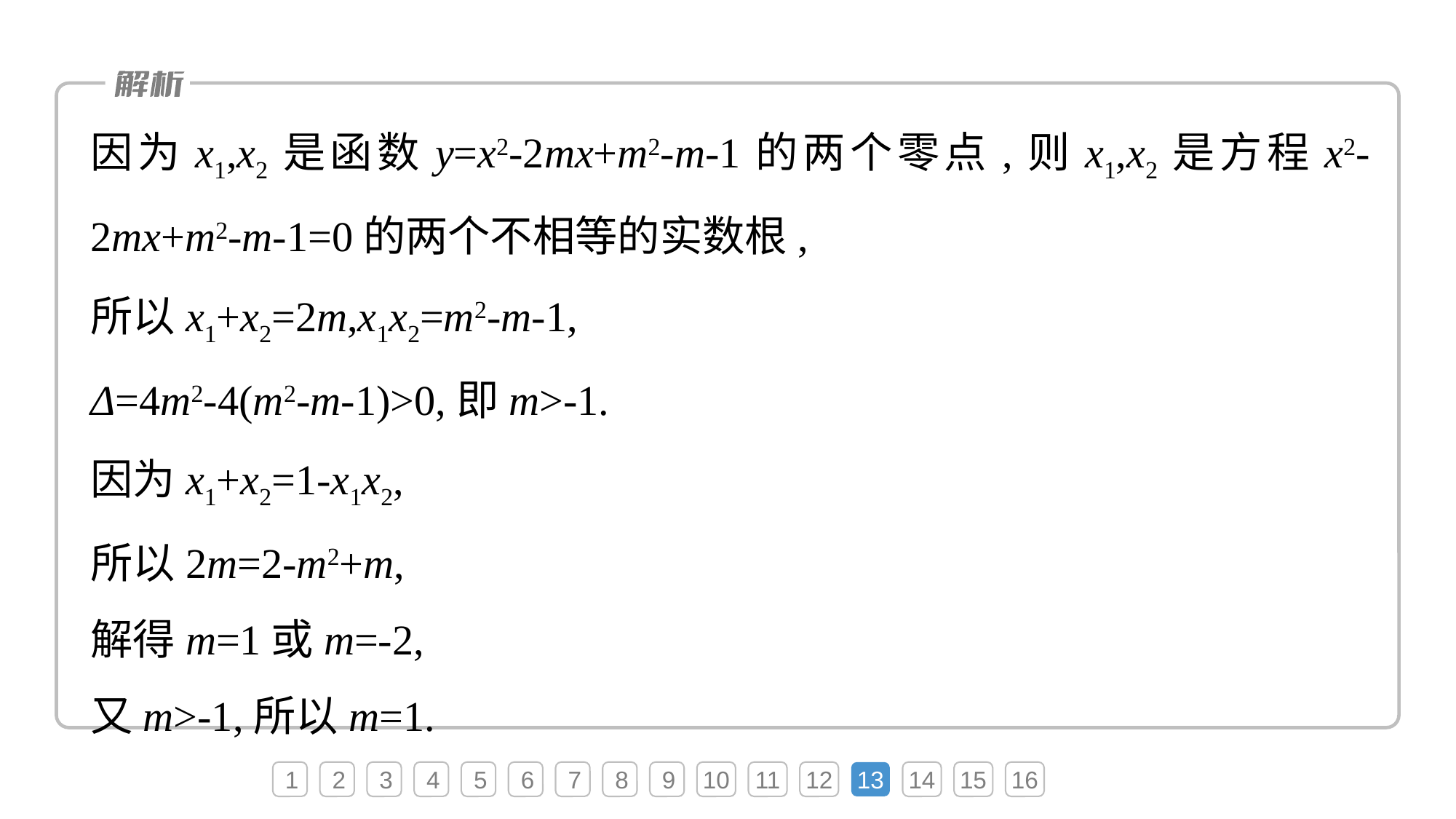

因为x1,x2是函数y=x2-2mx+m2-m-1的两个零点,则x1,x2是方程x2-2mx+m2-m-1=0的两个不相等的实数根,
所以x1+x2=2m,x1x2=m2-m-1,
Δ=4m2-4(m2-m-1)>0,即m>-1.
因为x1+x2=1-x1x2,
所以2m=2-m2+m,
解得m=1或m=-2,
又m>-1,所以m=1.
1
2
3
4
5
6
7
8
9
10
11
12
13
14
15
16